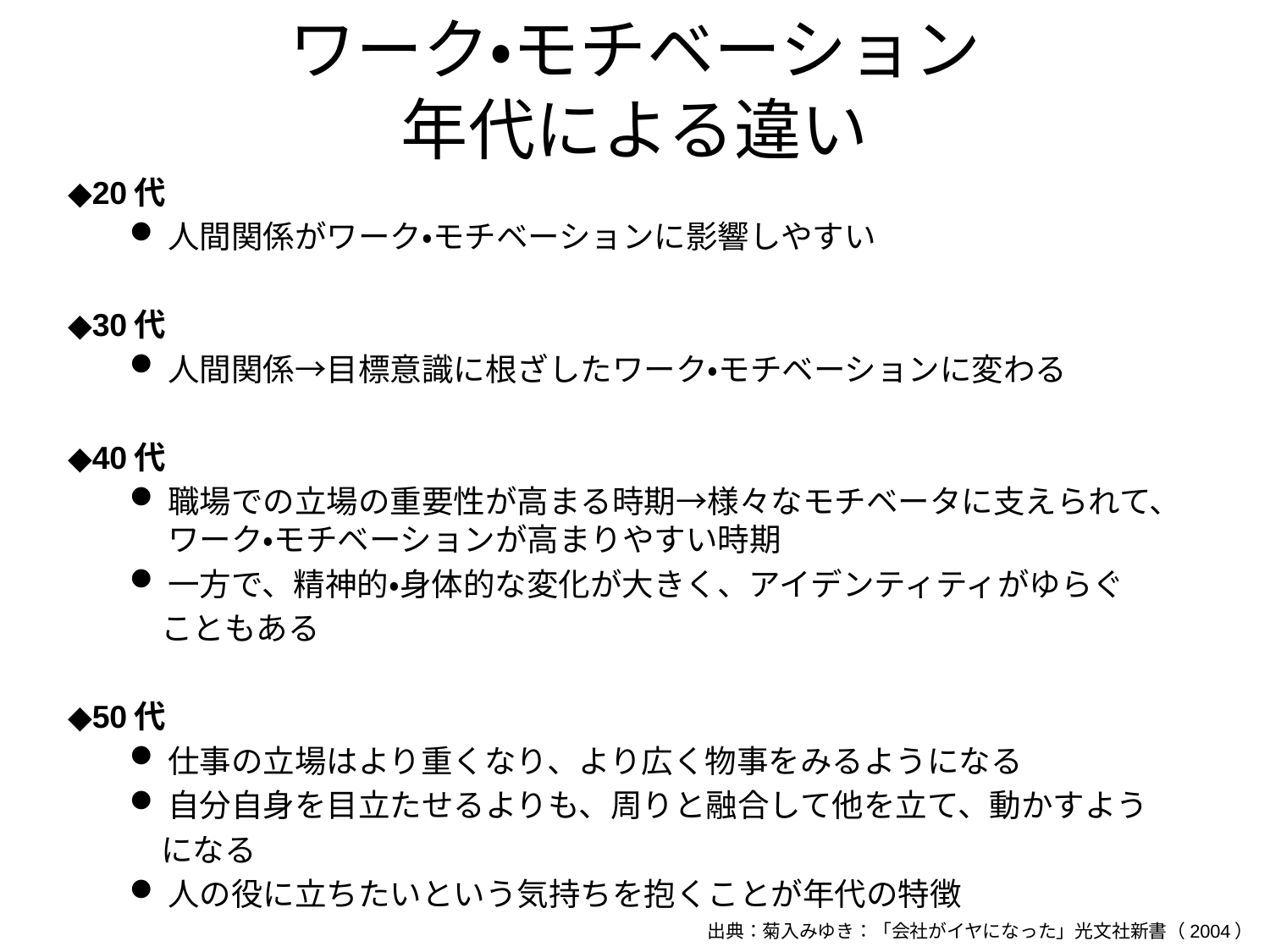

# ワーク・モチベーション 年代による違い
◆20代
人間関係がワーク・モチベーションに影響しやすい

◆30代
人間関係→目標意識に根ざしたワーク・モチベーションに変わる

◆40代
職場での立場の重要性が高まる時期→様々なモチベータに支えられて、ワーク・モチベーションが高まりやすい時期
一方で、精神的・身体的な変化が大きく、アイデンティティがゆらぐ
　こともある

◆50代
仕事の立場はより重くなり、より広く物事をみるようになる
自分自身を目立たせるよりも、周りと融合して他を立て、動かすよう
　になる
人の役に立ちたいという気持ちを抱くことが年代の特徴

出典：菊入みゆき：「会社がイヤになった」光文社新書（2004）